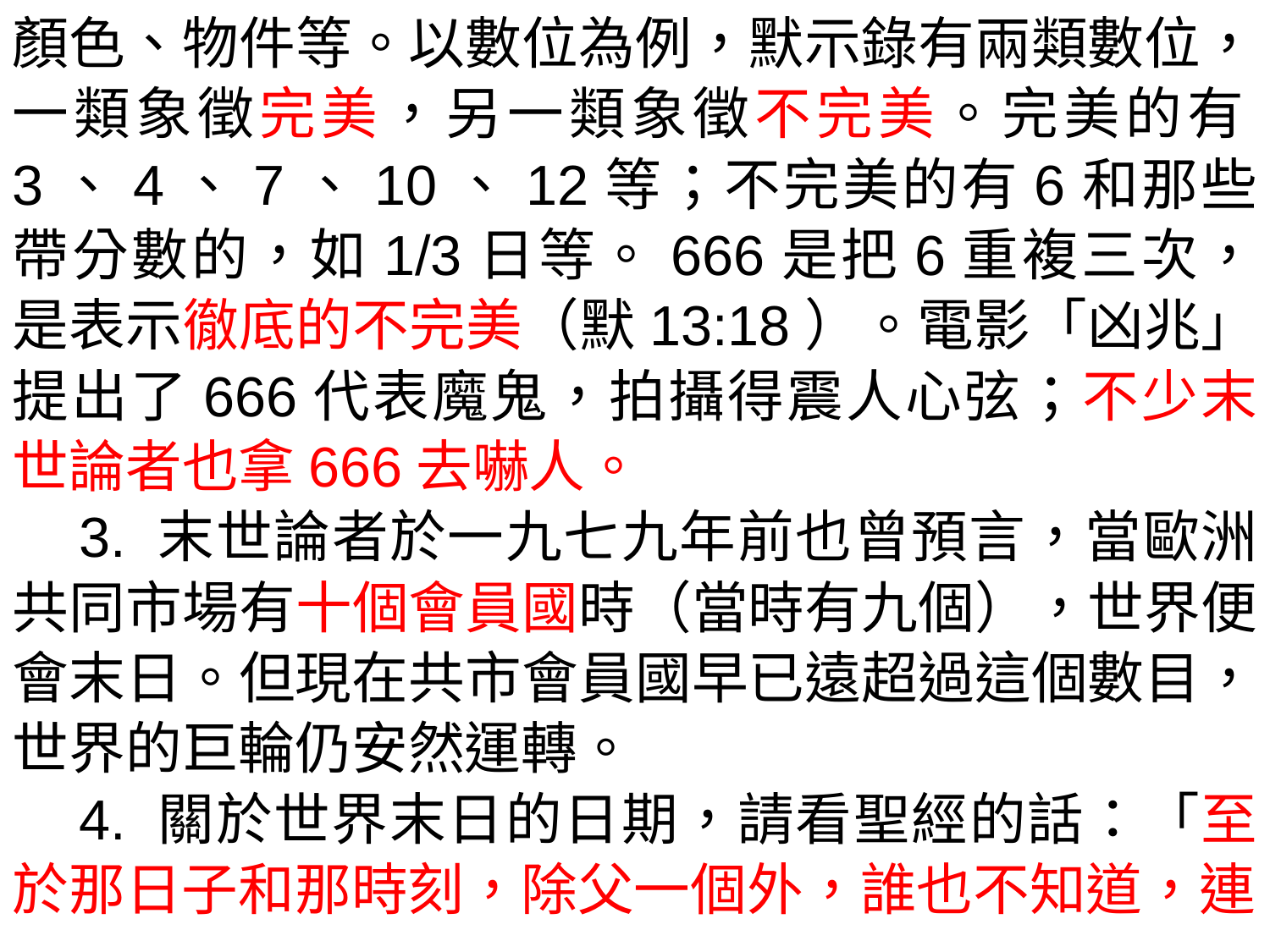

顏色、物件等。以數位為例，默示錄有兩類數位，一類象徵完美，另一類象徵不完美。完美的有3、4、7、10、12等；不完美的有6和那些帶分數的，如1/3日等。666是把6重複三次，是表示徹底的不完美（默13:18）。電影「凶兆」提出了666代表魔鬼，拍攝得震人心弦；不少末世論者也拿666去嚇人。
 3. 末世論者於一九七九年前也曾預言，當歐洲共同市場有十個會員國時（當時有九個），世界便會末日。但現在共市會員國早已遠超過這個數目，世界的巨輪仍安然運轉。
 4. 關於世界末日的日期，請看聖經的話：「至於那日子和那時刻，除父一個外，誰也不知道，連